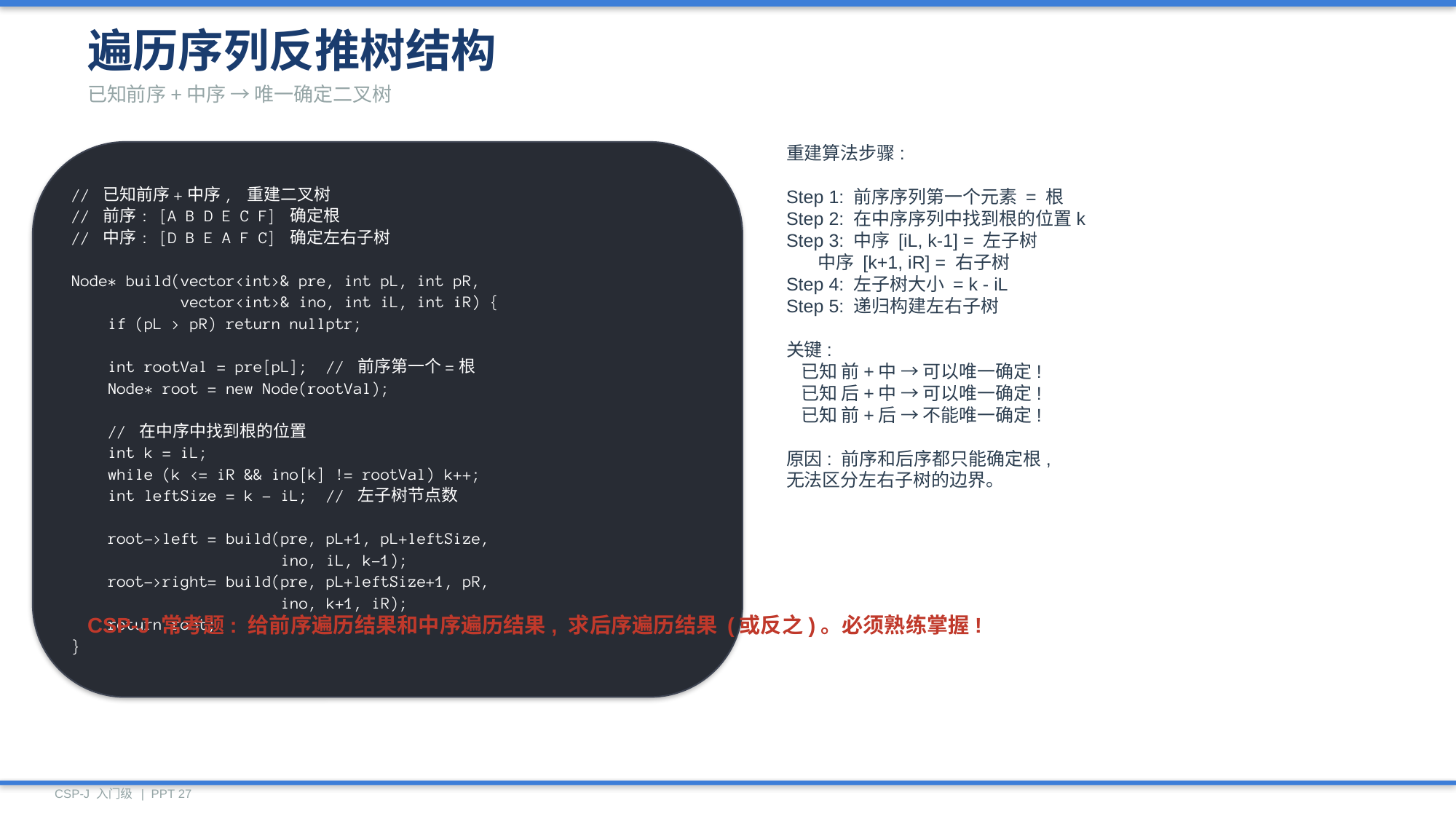

遍历序列反推树结构
已知前序+中序 → 唯一确定二叉树
// 已知前序+中序, 重建二叉树
// 前序: [A B D E C F] 确定根
// 中序: [D B E A F C] 确定左右子树

Node* build(vector<int>& pre, int pL, int pR,
            vector<int>& ino, int iL, int iR) {
    if (pL > pR) return nullptr;

    int rootVal = pre[pL];  // 前序第一个=根
    Node* root = new Node(rootVal);

    // 在中序中找到根的位置
    int k = iL;
    while (k <= iR && ino[k] != rootVal) k++;
    int leftSize = k - iL;  // 左子树节点数

    root->left = build(pre, pL+1, pL+leftSize,
                       ino, iL, k-1);
    root->right= build(pre, pL+leftSize+1, pR,
                       ino, k+1, iR);
    return root;
}
重建算法步骤:
Step 1: 前序序列第一个元素 = 根
Step 2: 在中序序列中找到根的位置k
Step 3: 中序 [iL, k-1] = 左子树
        中序 [k+1, iR] = 右子树
Step 4: 左子树大小 = k - iL
Step 5: 递归构建左右子树
关键:
  已知 前+中 → 可以唯一确定!
  已知 后+中 → 可以唯一确定!
  已知 前+后 → 不能唯一确定!
原因: 前序和后序都只能确定根,
无法区分左右子树的边界。
CSP-J 常考题: 给前序遍历结果和中序遍历结果, 求后序遍历结果 (或反之)。必须熟练掌握!

CSP-J 入门级  |  PPT 27